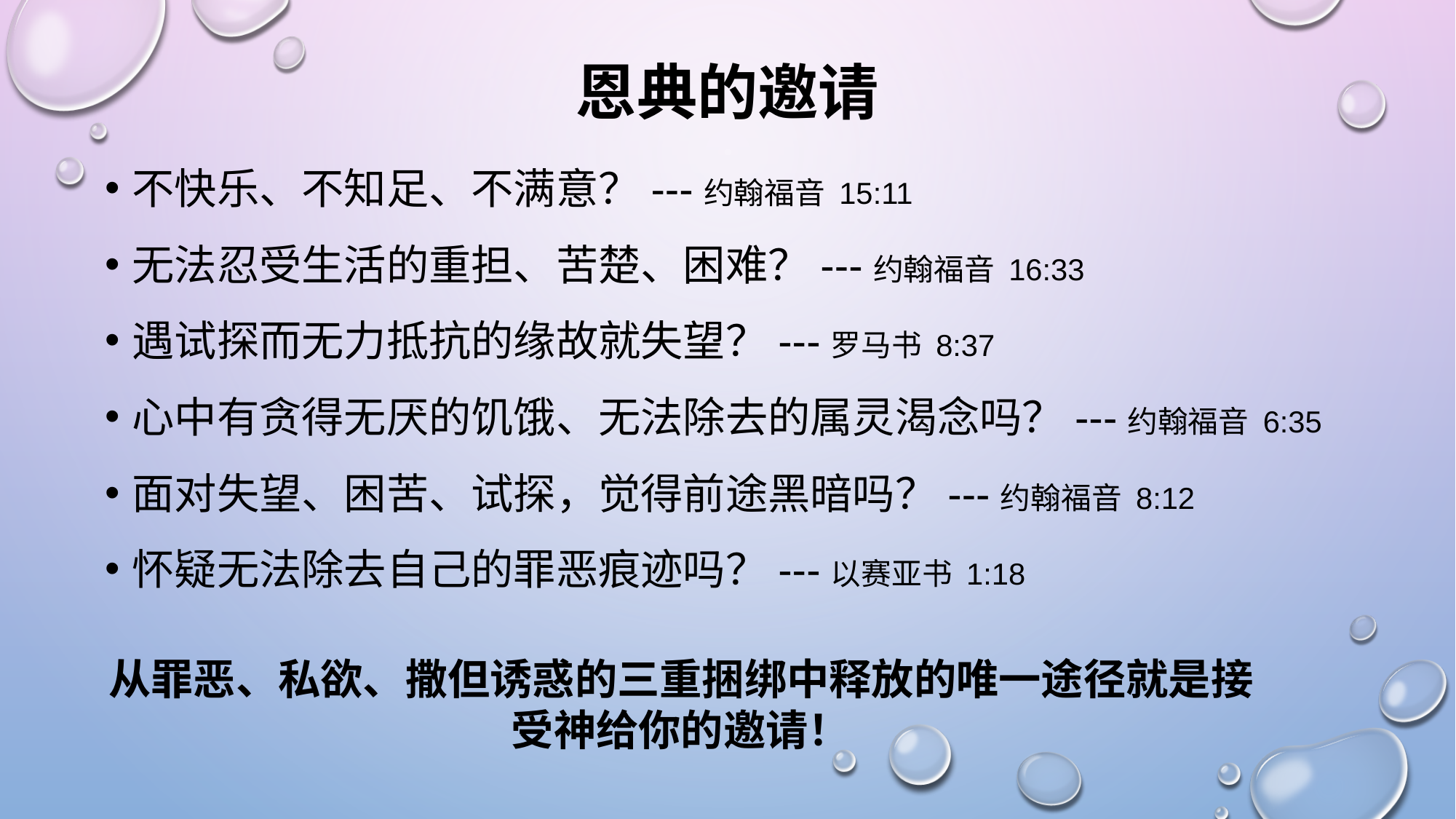

# 恩典的邀请
不快乐、不知足、不满意？---约翰福音 15:11
无法忍受生活的重担、苦楚、困难？---约翰福音 16:33
遇试探而无力抵抗的缘故就失望？---罗马书 8:37
心中有贪得无厌的饥饿、无法除去的属灵渴念吗？---约翰福音 6:35
面对失望、困苦、试探，觉得前途黑暗吗？---约翰福音 8:12
怀疑无法除去自己的罪恶痕迹吗？---以赛亚书 1:18

从罪恶、私欲、撒但诱惑的三重捆绑中释放的唯一途径就是接受神给你的邀请！